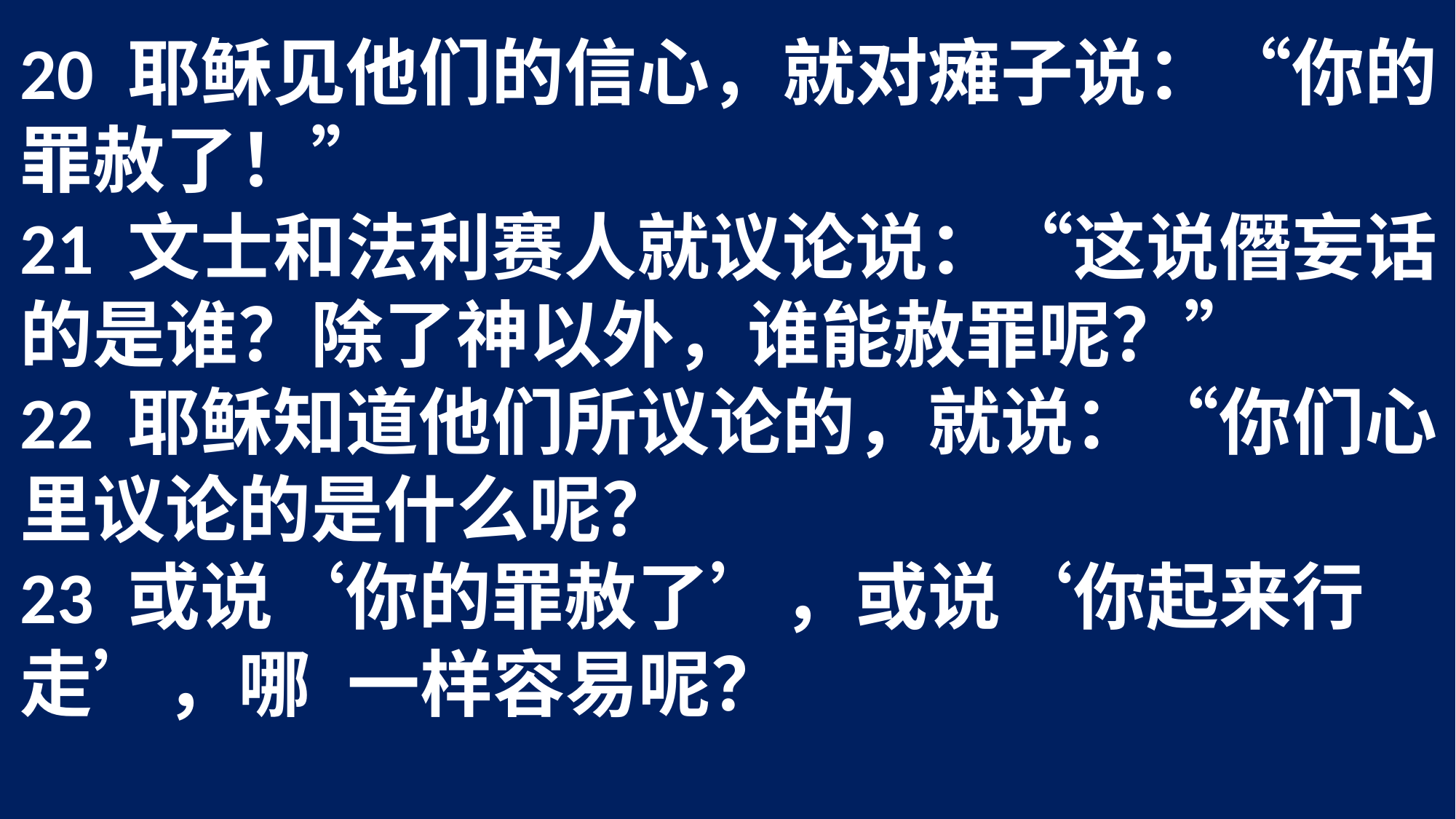

20 耶稣见他们的信心，就对瘫子说：“你的	罪赦了！”
21 文士和法利赛人就议论说：“这说僭妄话	的是谁？除了神以外，谁能赦罪呢？”
22 耶稣知道他们所议论的，就说：“你们心	里议论的是什么呢？
23 或说‘你的罪赦了’，或说‘你起来行走’，哪	一样容易呢？